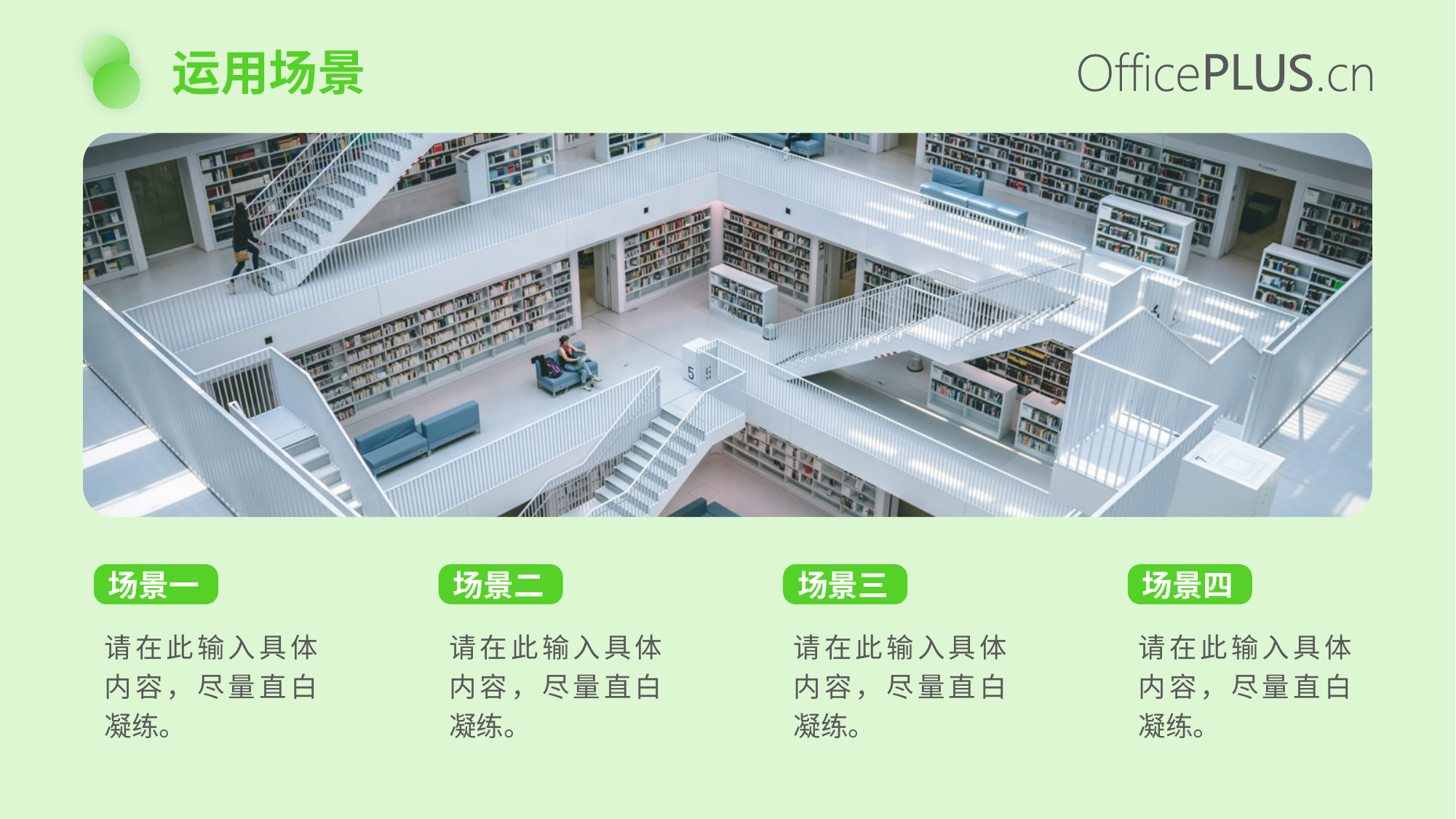

运用场景

场景一
场景二
场景三
场景四
请在此输入具体内容，尽量直白凝练。
请在此输入具体内容，尽量直白凝练。
请在此输入具体内容，尽量直白凝练。
请在此输入具体内容，尽量直白凝练。